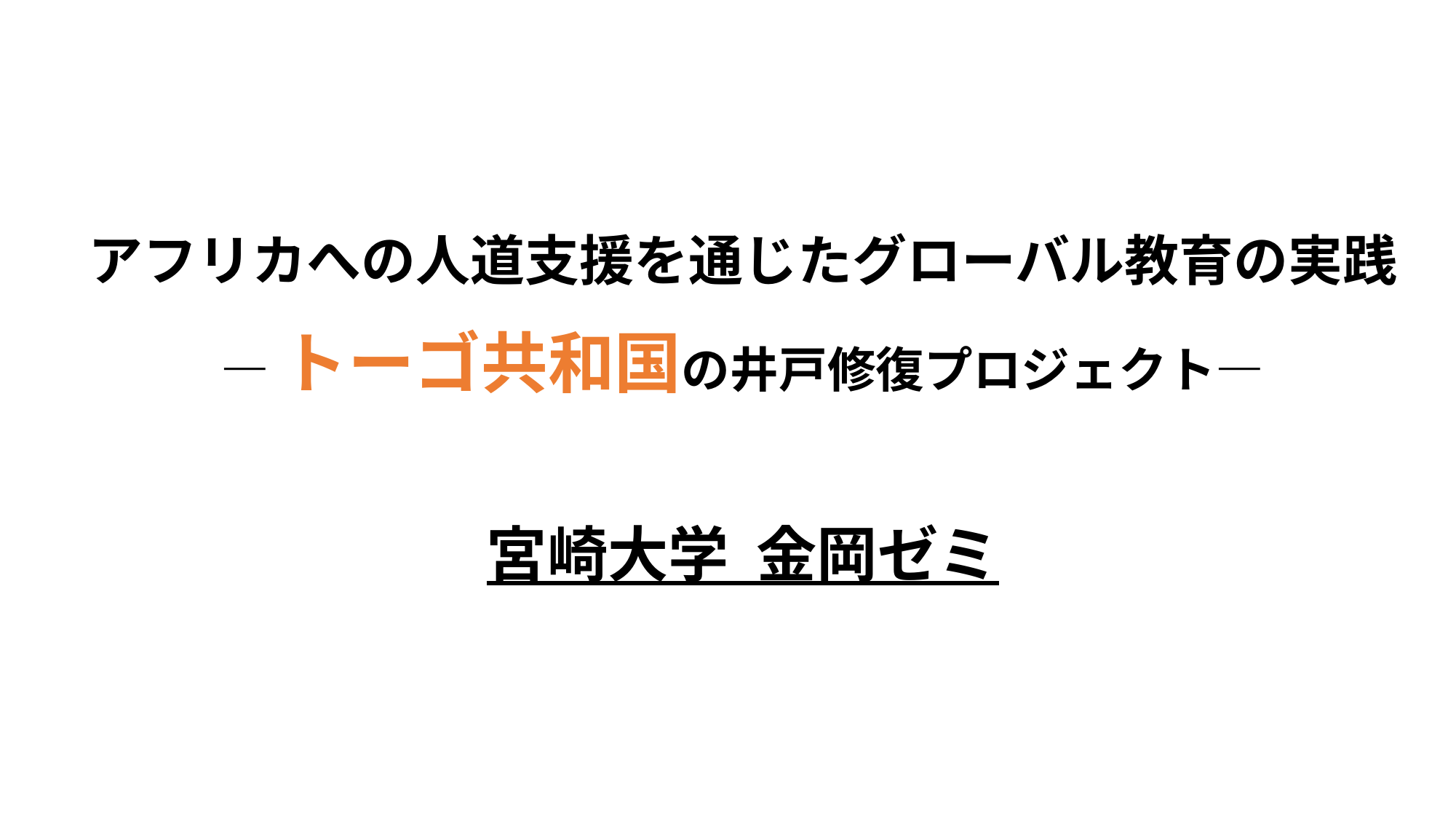

アフリカへの人道支援を通じたグローバル教育の実践

―トーゴ共和国の井戸修復プロジェクト―
宮崎大学  金岡ゼミ